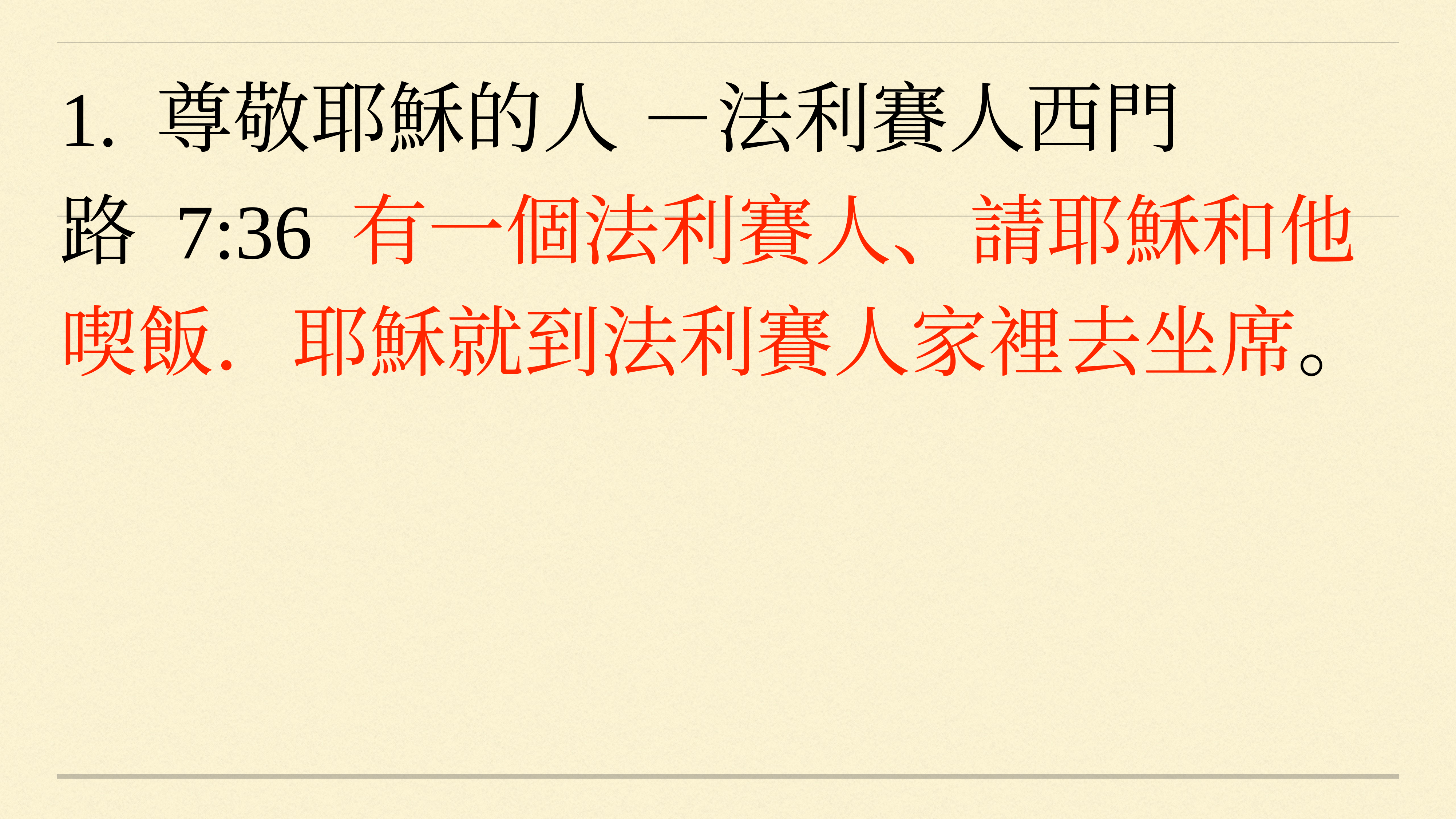

1. 尊敬耶穌的人 －法利賽人西門

路 7:36 有一個法利賽人、請耶穌和他喫飯．耶穌就到法利賽人家裡去坐席。
#